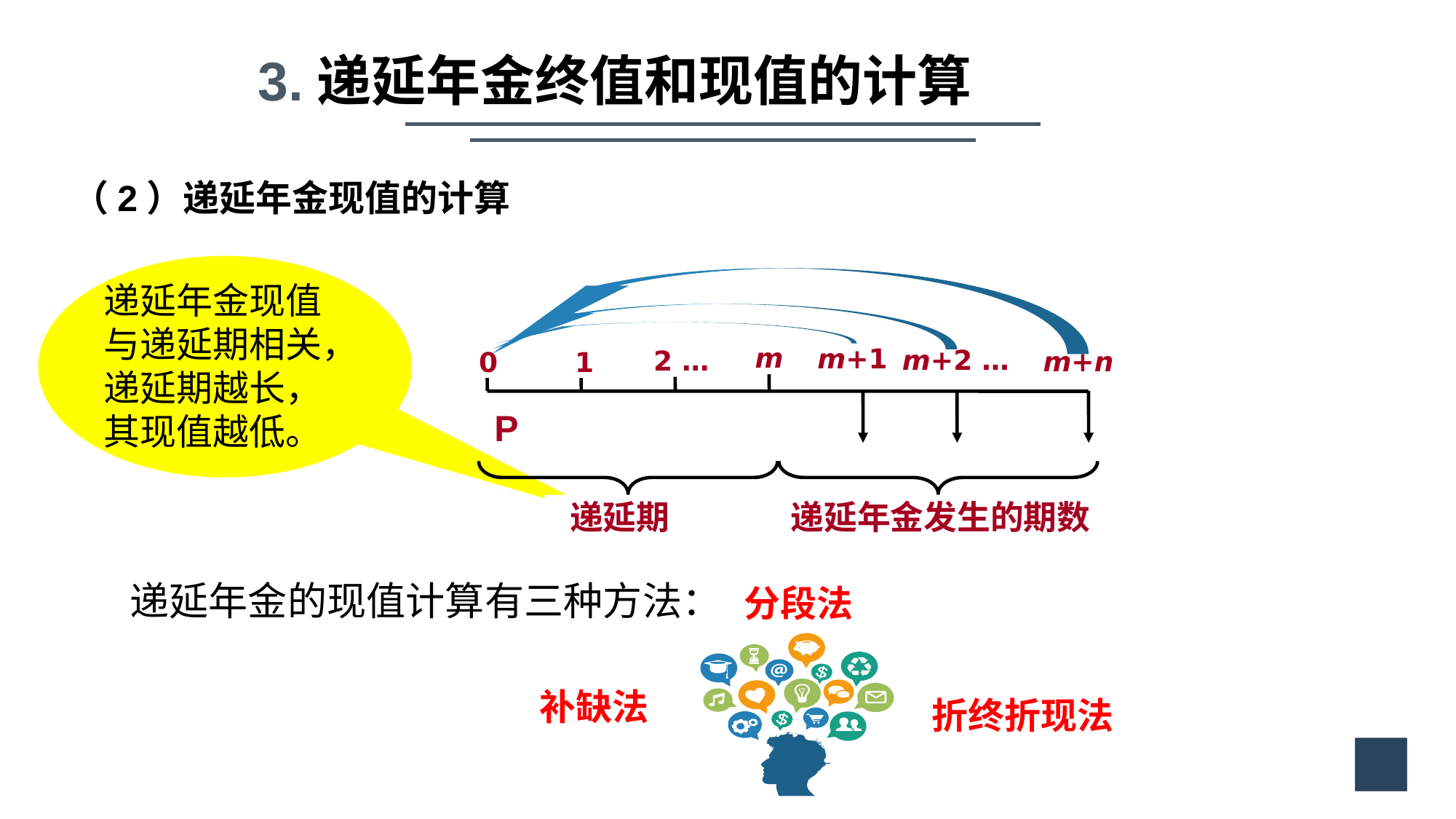

3.递延年金终值和现值的计算
（2）递延年金现值的计算

递延年金现值
与递延期相关，
递延期越长，
其现值越低。

m
m+1
m+2 …
2 …
m+n
 0
 1

  递延期
递延年金发生的期数

 P
递延年金的现值计算有三种方法：
分段法

补缺法
折终折现法